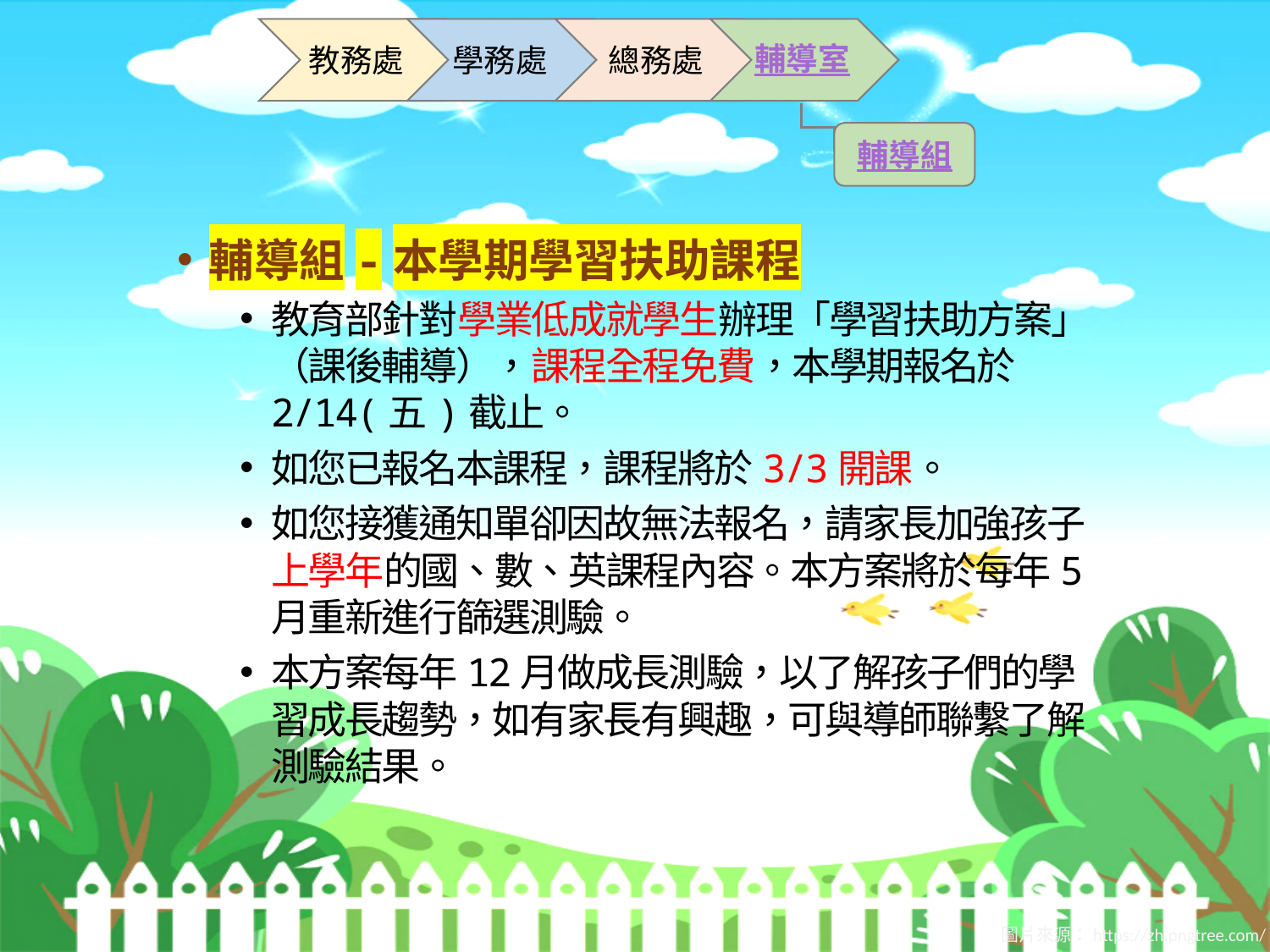

輔導室
教務處
學務處
總務處
輔導組
輔導組-本學期學習扶助課程
教育部針對學業低成就學生辦理「學習扶助方案」（課後輔導），課程全程免費，本學期報名於2/14(五)截止。
如您已報名本課程，課程將於3/3開課。
如您接獲通知單卻因故無法報名，請家長加強孩子上學年的國、數、英課程內容。本方案將於每年5月重新進行篩選測驗。
本方案每年12月做成長測驗，以了解孩子們的學習成長趨勢，如有家長有興趣，可與導師聯繫了解測驗結果。